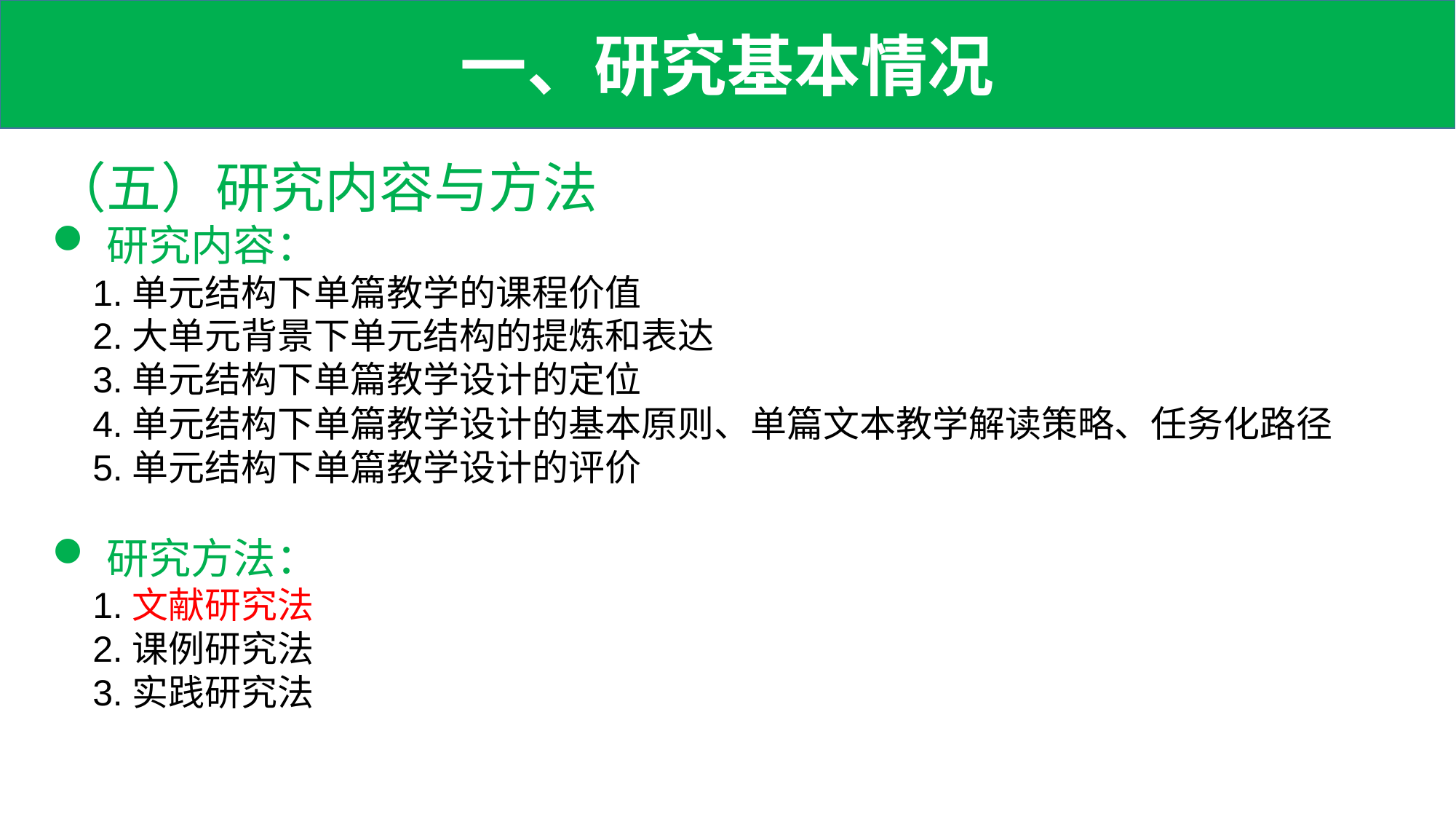

一、研究基本情况
（五）研究内容与方法
研究内容：
    1.单元结构下单篇教学的课程价值
    2.大单元背景下单元结构的提炼和表达
    3.单元结构下单篇教学设计的定位
    4.单元结构下单篇教学设计的基本原则、单篇文本教学解读策略、任务化路径
    5.单元结构下单篇教学设计的评价

研究方法：
    1.文献研究法
    2.课例研究法
    3.实践研究法